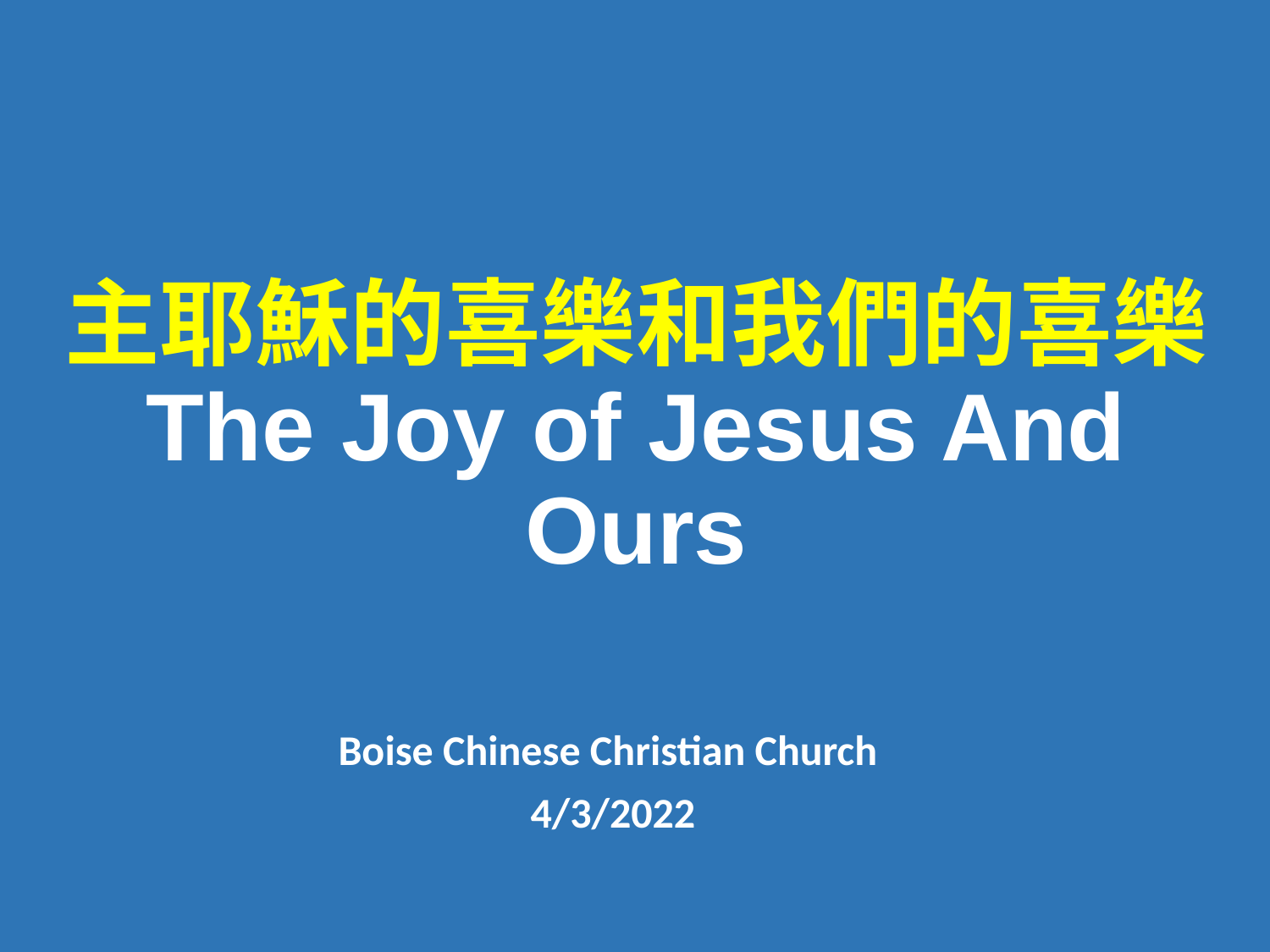

# 主耶穌的喜樂和我們的喜樂 The Joy of Jesus And Ours
Boise Chinese Christian Church
4/3/2022